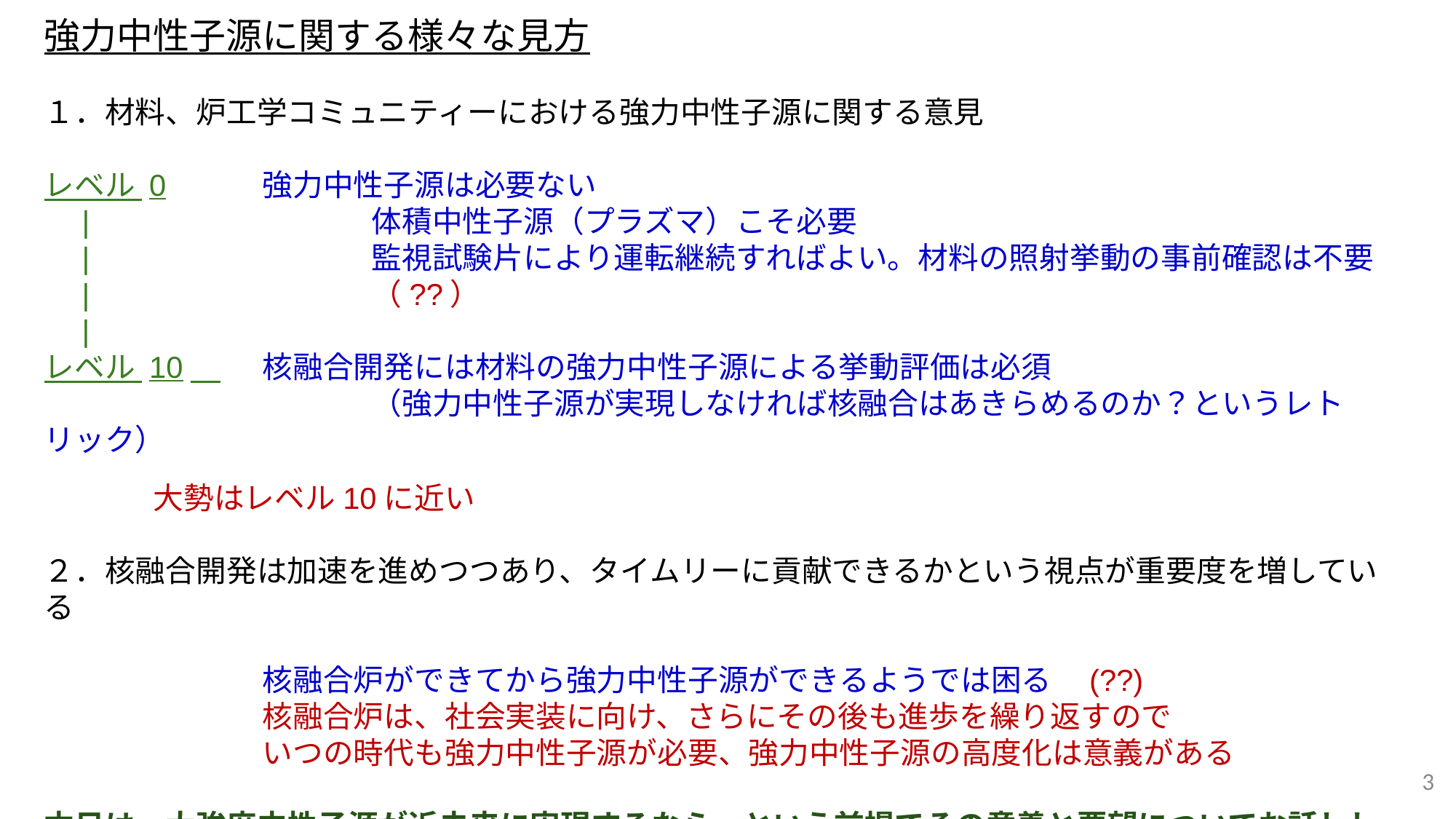

強力中性子源に関する様々な見方

１．材料、炉工学コミュニティーにおける強力中性子源に関する意見

レベル 0	強力中性子源は必要ない
　| 			体積中性子源（プラズマ）こそ必要
　|			監視試験片により運転継続すればよい。材料の照射挙動の事前確認は不要
　|			（??）
　|
レベル 10　	核融合開発には材料の強力中性子源による挙動評価は必須
			（強力中性子源が実現しなければ核融合はあきらめるのか？というレトリック）

	大勢はレベル10に近い

２．核融合開発は加速を進めつつあり、タイムリーに貢献できるかという視点が重要度を増している

		核融合炉ができてから強力中性子源ができるようでは困る　(??)
		核融合炉は、社会実装に向け、さらにその後も進歩を繰り返すので
		いつの時代も強力中性子源が必要、強力中性子源の高度化は意義がある

本日は、大強度中性子源が近未来に実現するなら、という前提でその意義と要望についてお話しします
3